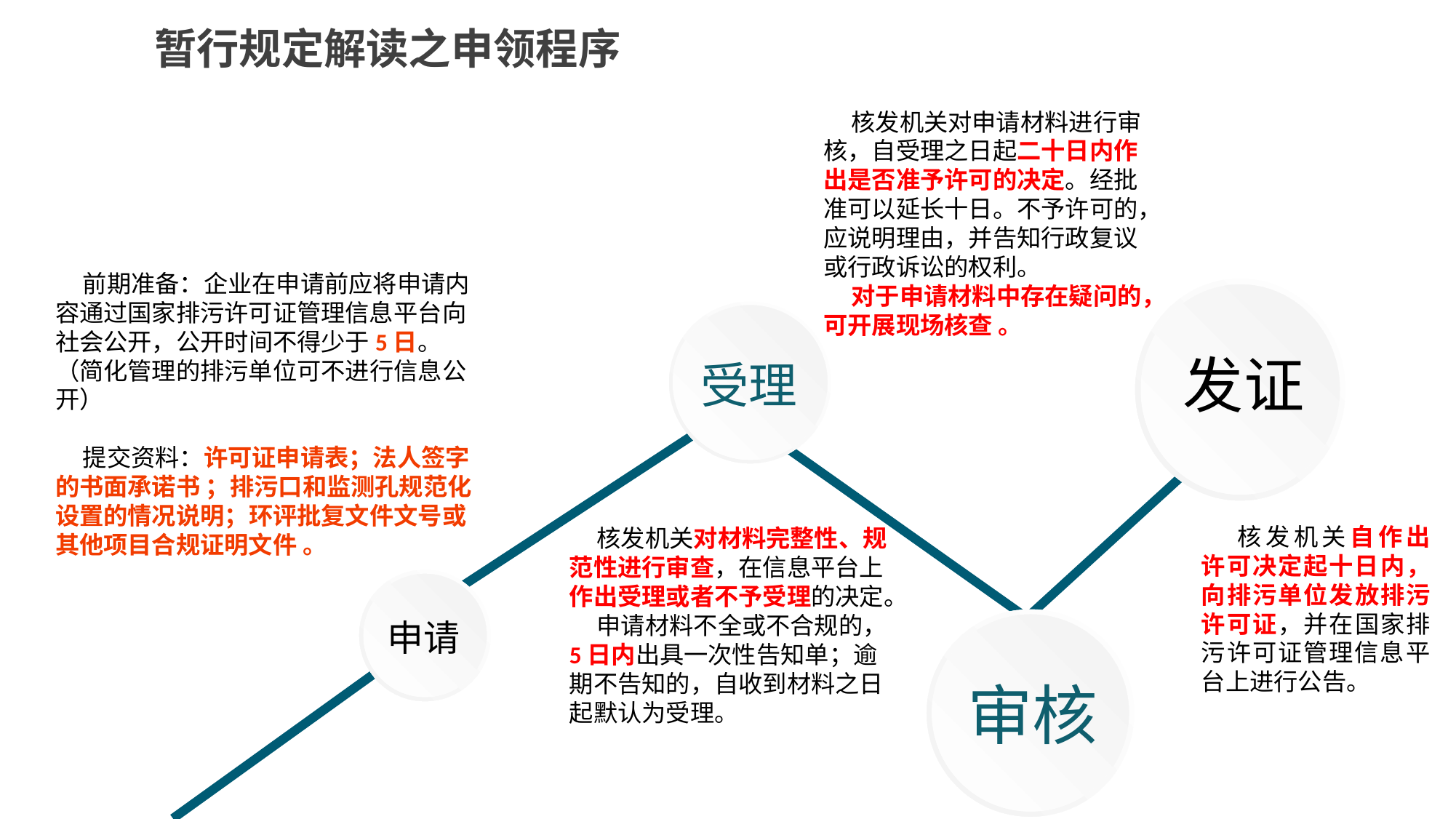

暂行规定解读之申领程序
    核发机关对申请材料进行审核，自受理之日起二十日内作出是否准予许可的决定。经批准可以延长十日。不予许可的，应说明理由，并告知行政复议或行政诉讼的权利。
    对于申请材料中存在疑问的，可开展现场核查 。
    前期准备：企业在申请前应将申请内容通过国家排污许可证管理信息平台向社会公开，公开时间不得少于5日。（简化管理的排污单位可不进行信息公开）

    提交资料：许可证申请表；法人签字的书面承诺书 ；排污口和监测孔规范化设置的情况说明；环评批复文件文号或其他项目合规证明文件 。

发证

受理
    核发机关对材料完整性、规范性进行审查，在信息平台上作出受理或者不予受理的决定。
    申请材料不全或不合规的，5日内出具一次性告知单；逾期不告知的，自收到材料之日起默认为受理。
核发机关自作出许可决定起十日内，向排污单位发放排污许可证，并在国家排污许可证管理信息平台上进行公告。

申请

审核
延时符